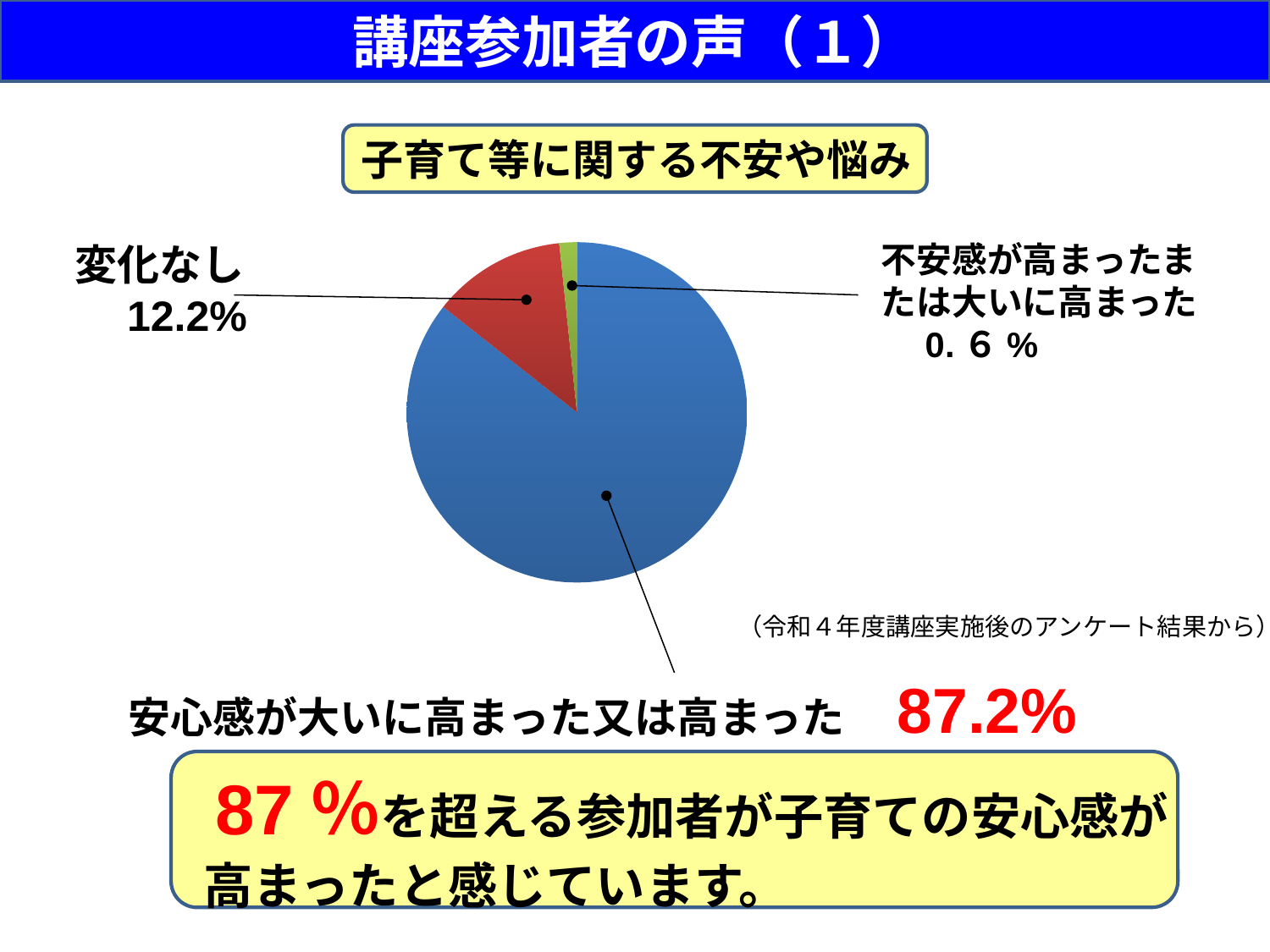

講座参加者の声（１）
子育て等に関する不安や悩み

### Chart

| Category |  | 肯定的な割合 |
|---|---|---|
不安感が高まったまたは大いに高まった　0.６%
変化なし　12.2%
（令和４年度講座実施後のアンケート結果から）
安心感が大いに高まった又は高まった　87.2%

　　87％を超える参加者が子育ての安心感が
　　高まったと感じています。